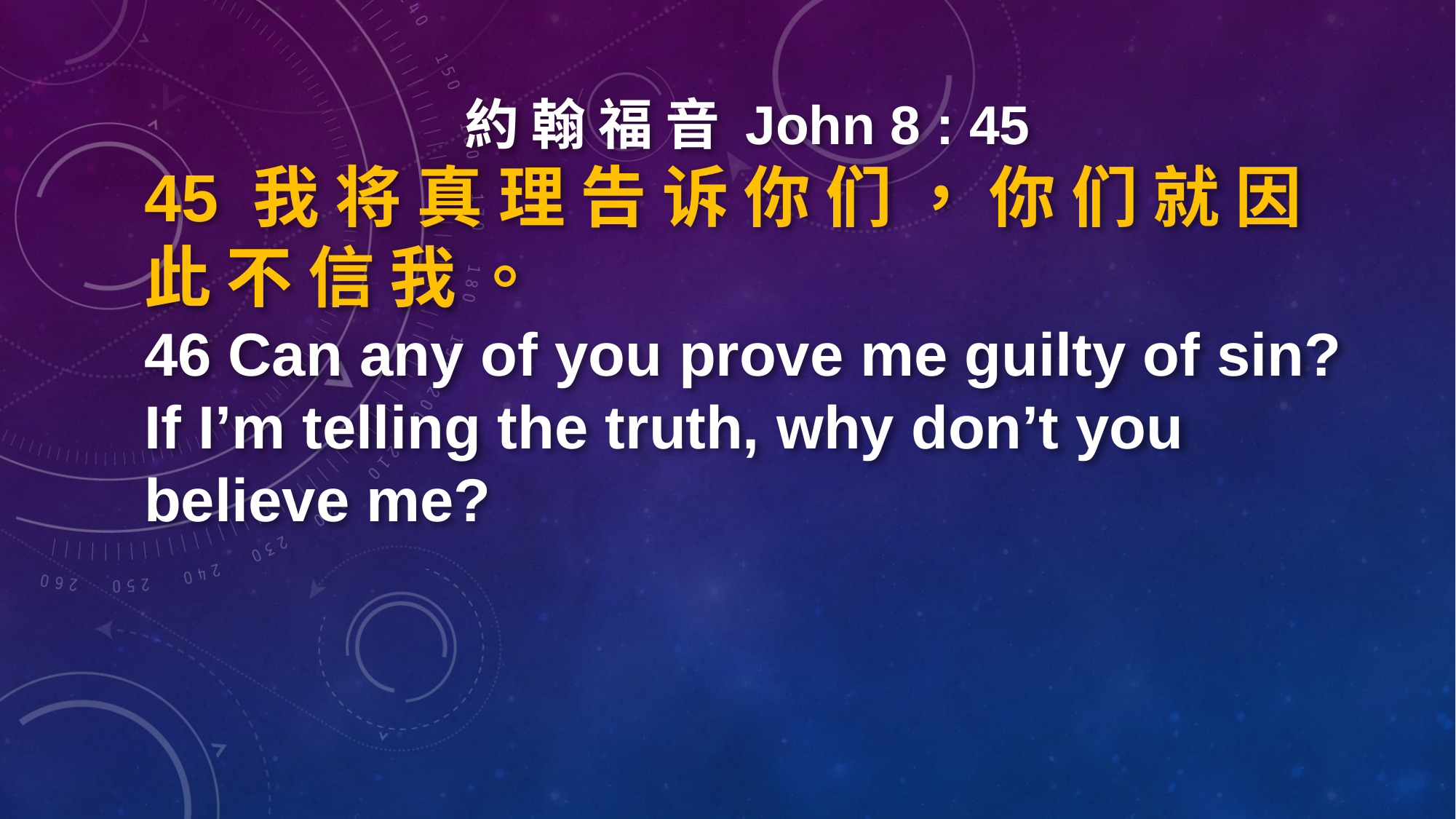

約 翰 福 音 John 8 : 45
45 我 将 真 理 告 诉 你 们 ， 你 们 就 因 此 不 信 我 。
46 Can any of you prove me guilty of sin? If I’m telling the truth, why don’t you believe me?